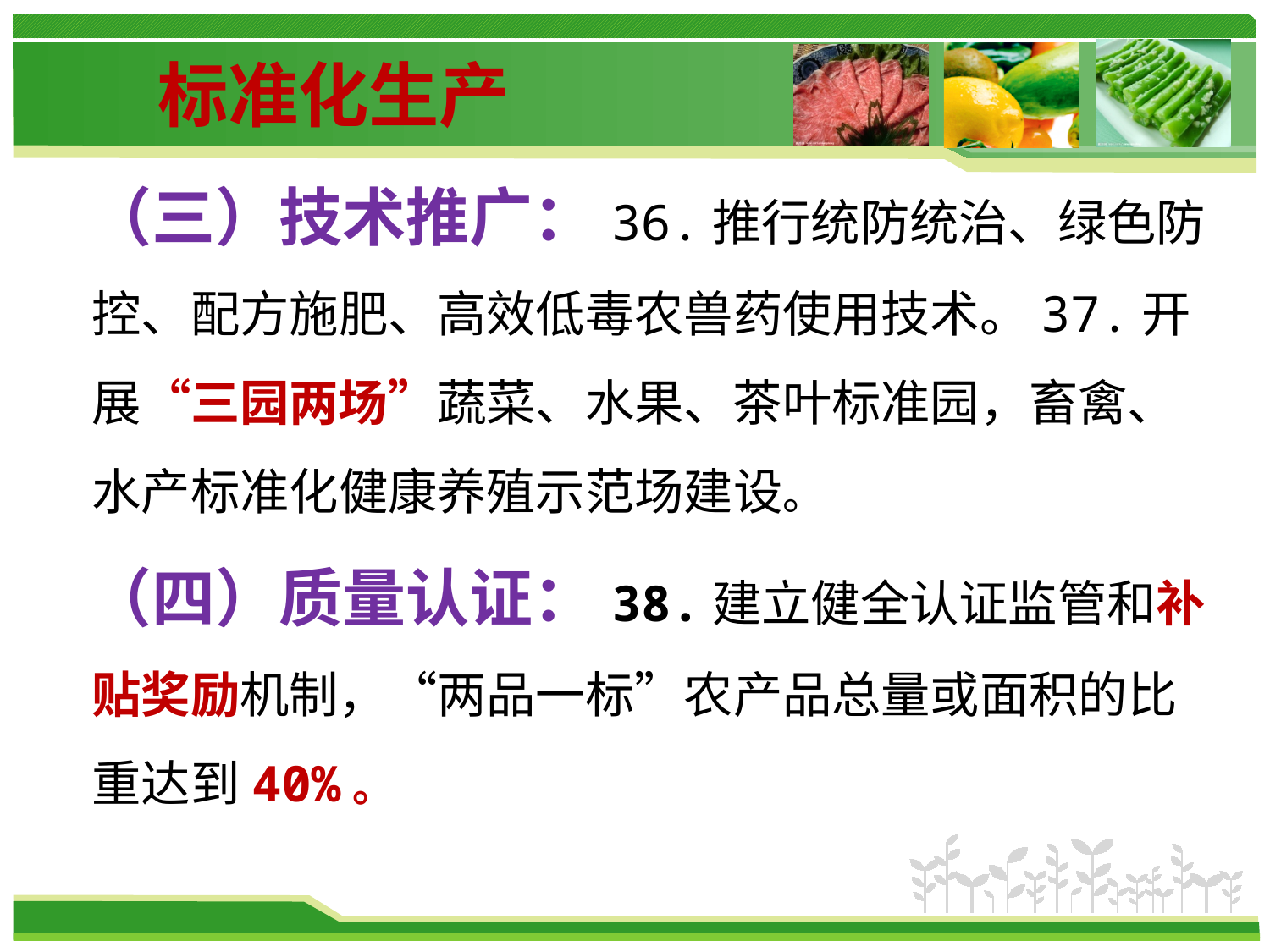

# 标准化生产
  （三）技术推广：36.推行统防统治、绿色防控、配方施肥、高效低毒农兽药使用技术。37.开展“三园两场”蔬菜、水果、茶叶标准园，畜禽、水产标准化健康养殖示范场建设。
  （四）质量认证：38.建立健全认证监管和补贴奖励机制，“两品一标”农产品总量或面积的比重达到40%。